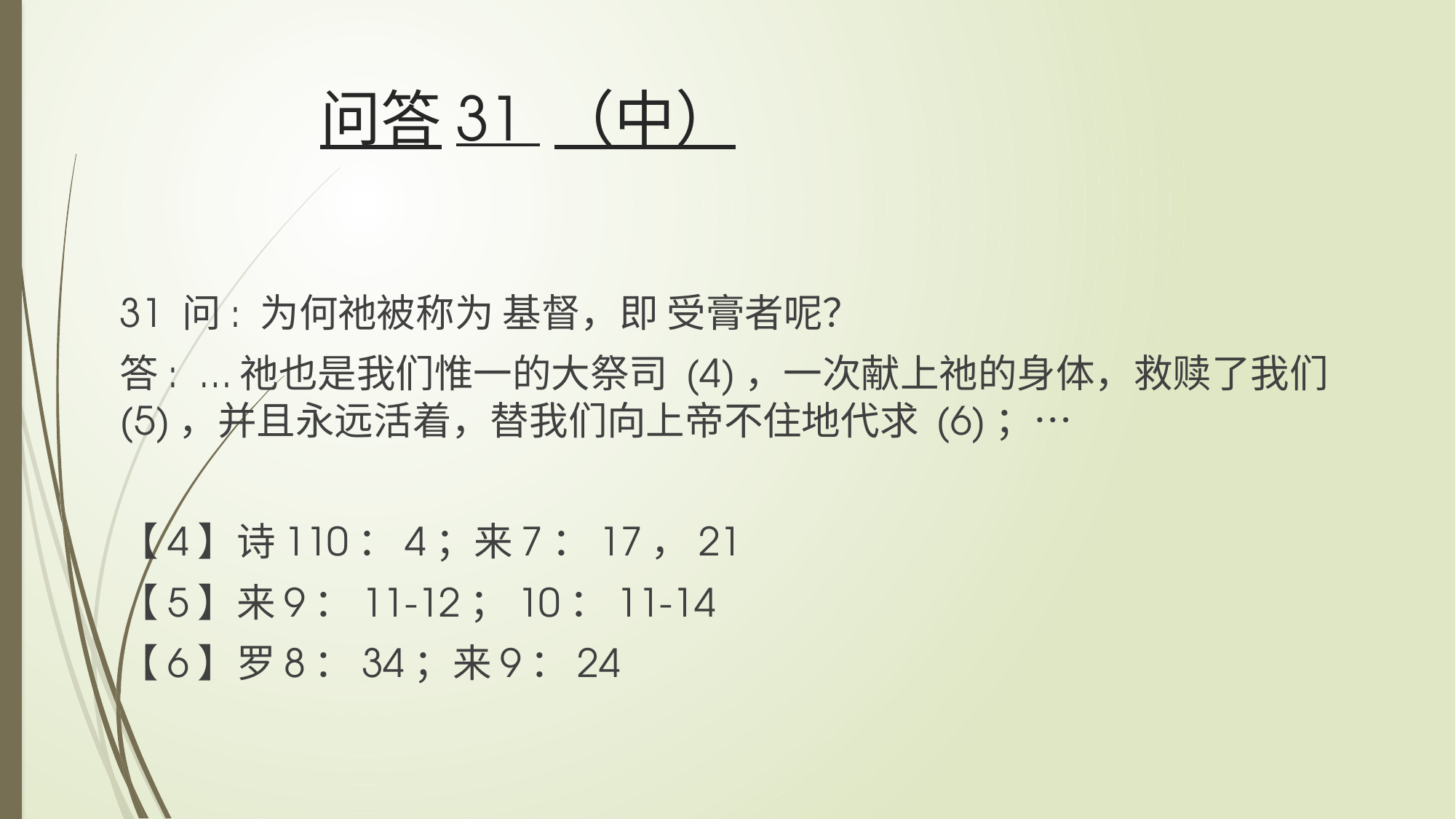

# 问答31 （中）
31 问: 为何祂被称为 基督，即 受膏者呢？
答:  …祂也是我们惟一的大祭司 (4)，一次献上祂的身体，救赎了我们 (5)，并且永远活着，替我们向上帝不住地代求 (6)；…

【4】诗110：4；来7：17，21
【5】来9：11-12；10：11-14
【6】罗8：34；来9：24